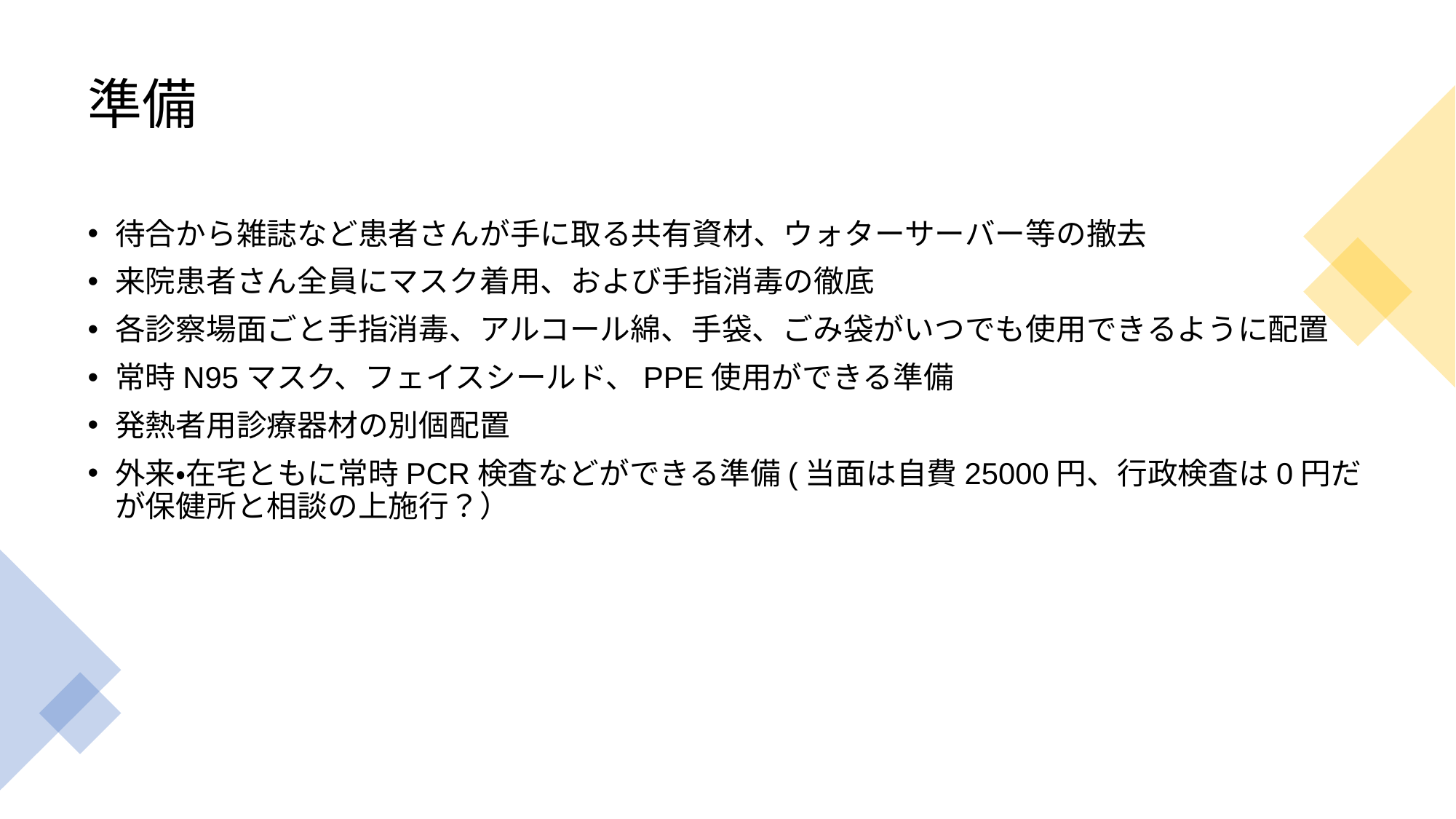

# 準備

待合から雑誌など患者さんが手に取る共有資材、ウォターサーバー等の撤去
来院患者さん全員にマスク着用、および手指消毒の徹底
各診察場面ごと手指消毒、アルコール綿、手袋、ごみ袋がいつでも使用できるように配置
常時N95マスク、フェイスシールド、PPE使用ができる準備
発熱者用診療器材の別個配置
外来・在宅ともに常時PCR検査などができる準備(当面は自費25000円、行政検査は0円だが保健所と相談の上施行？）